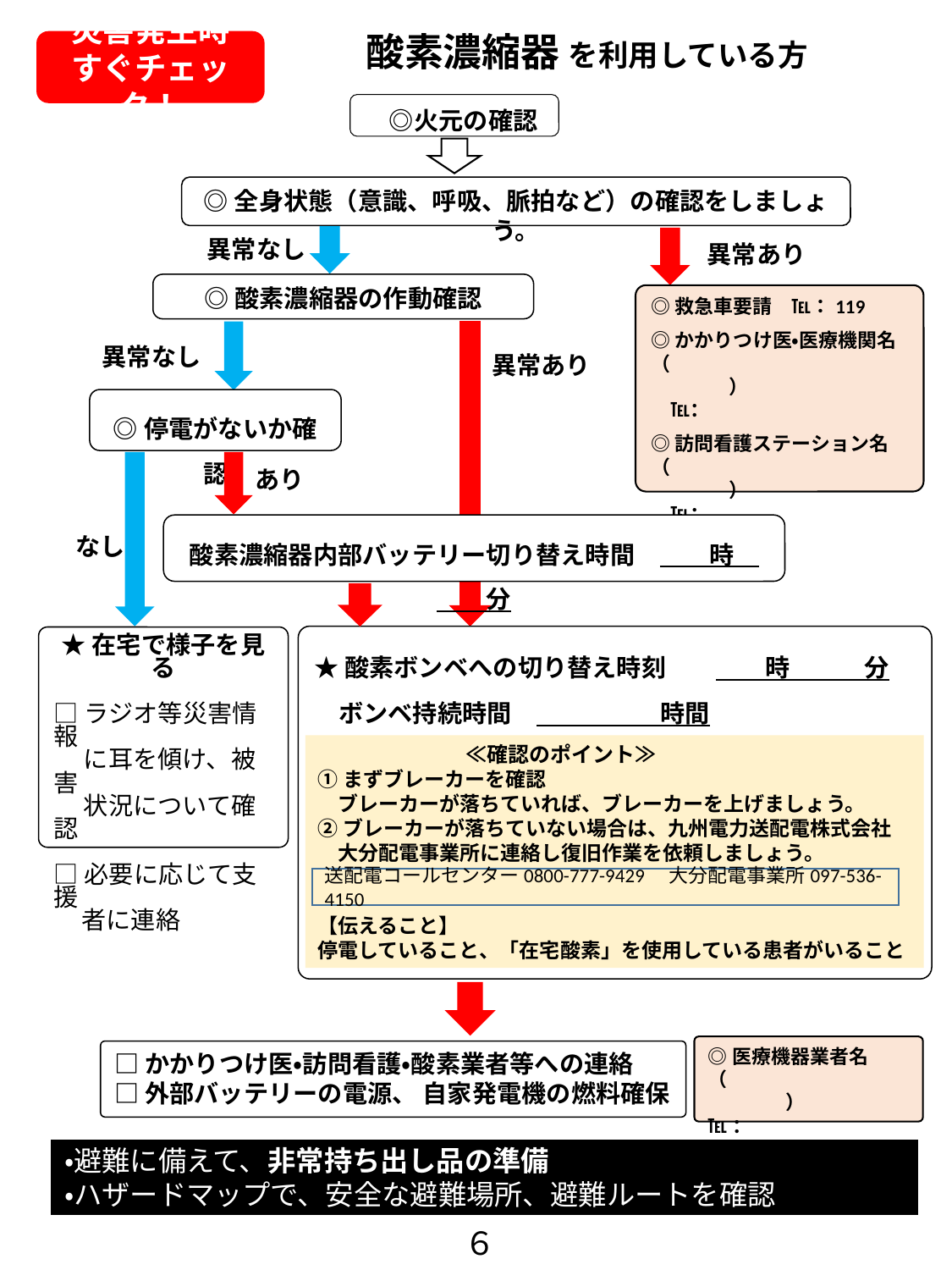

# 酸素濃縮器 を利用している方
災害発生時
すぐチェック！
　◎火元の確認

◎全身状態（意識、呼吸、脈拍など）の確認をしましょう。

異常なし

異常あり
◎酸素濃縮器の作動確認
◎救急車要請　℡：119

◎かかりつけ医・医療機関名
（　　　　　　　　　　　　　　　　）
　℡：

◎訪問看護ステーション名
（　　　　　　　　　　　　　　　　）
　℡：

異常なし
異常あり
◎停電がないか確認

あり
酸素濃縮器内部バッテリー切り替え時間　　　時　　　分

なし

★酸素ボンベへの切り替え時刻　　　　時　　　分

　ボンベ持続時間　　　　　　時間
★在宅で様子を見る

□ラジオ等災害情報
　 に耳を傾け、被害
　 状況について確認

□必要に応じて支援
    者に連絡
　　　　　　　≪確認のポイント≫
①まずブレーカーを確認
　ブレーカーが落ちていれば、ブレーカーを上げましょう。
②ブレーカーが落ちていない場合は、九州電力送配電株式会社
　大分配電事業所に連絡し復旧作業を依頼しましょう。

【伝えること】
停電していること、「在宅酸素」を使用している患者がいること
送配電コールセンター0800-777-9429　大分配電事業所097-536-4150

◎医療機器業者名
（　　　　　　　　　　　　　）
℡：
□かかりつけ医・訪問看護・酸素業者等への連絡
□外部バッテリーの電源、 自家発電機の燃料確保
・避難に備えて、非常持ち出し品の準備
・ハザードマップで、安全な避難場所、避難ルートを確認
６